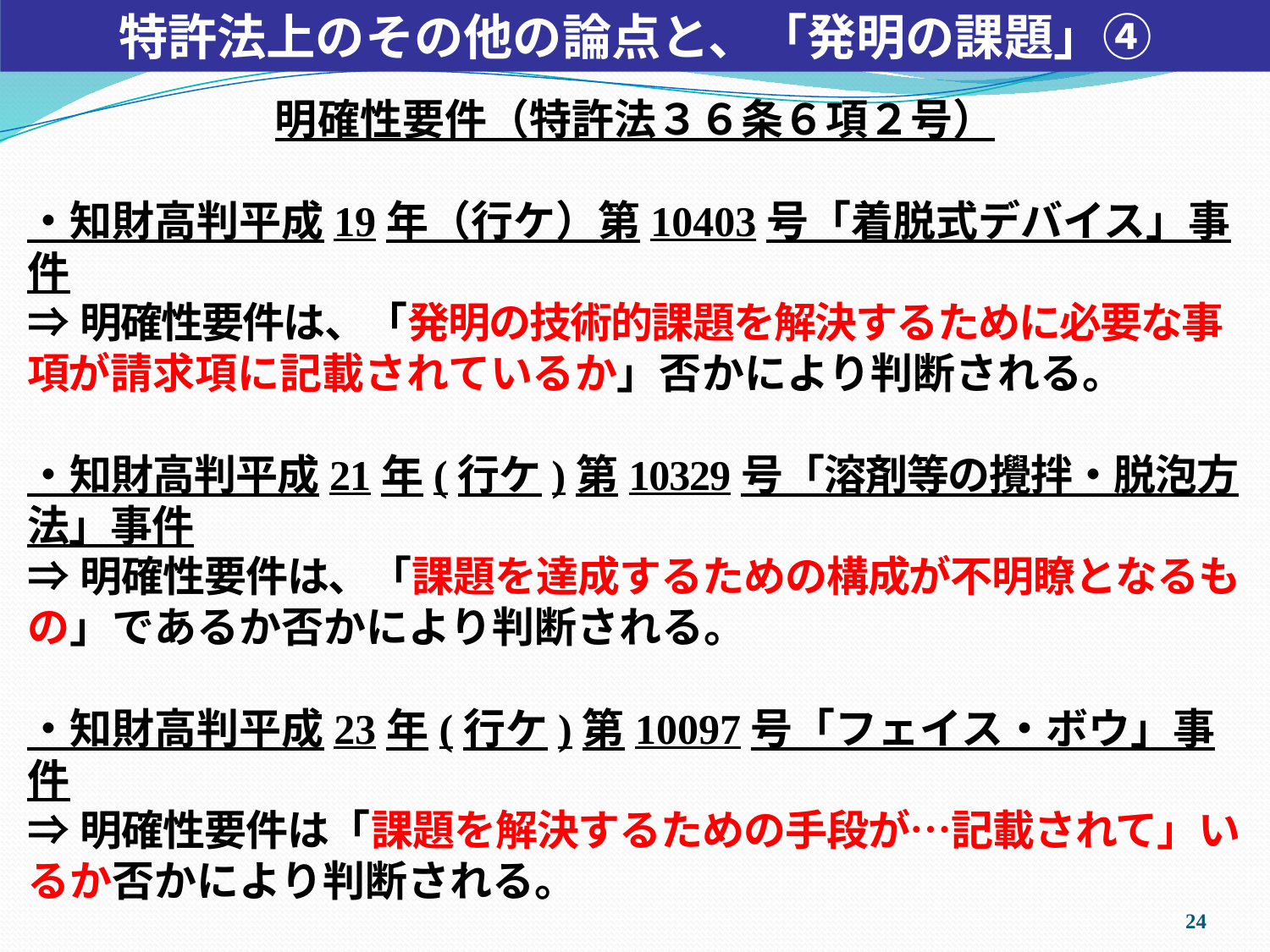

特許法上のその他の論点と、「発明の課題」④
明確性要件（特許法３６条６項２号）

・知財高判平成19年（行ケ）第10403号「着脱式デバイス」事件
⇒明確性要件は、「発明の技術的課題を解決するために必要な事項が請求項に記載されているか」否かにより判断される。

・知財高判平成21年(行ケ)第10329号「溶剤等の攪拌・脱泡方法」事件
⇒明確性要件は、「課題を達成するための構成が不明瞭となるもの」であるか否かにより判断される。

・知財高判平成23年(行ケ)第10097号「フェイス・ボウ」事件
⇒明確性要件は「課題を解決するための手段が…記載されて」いるか否かにより判断される。

24